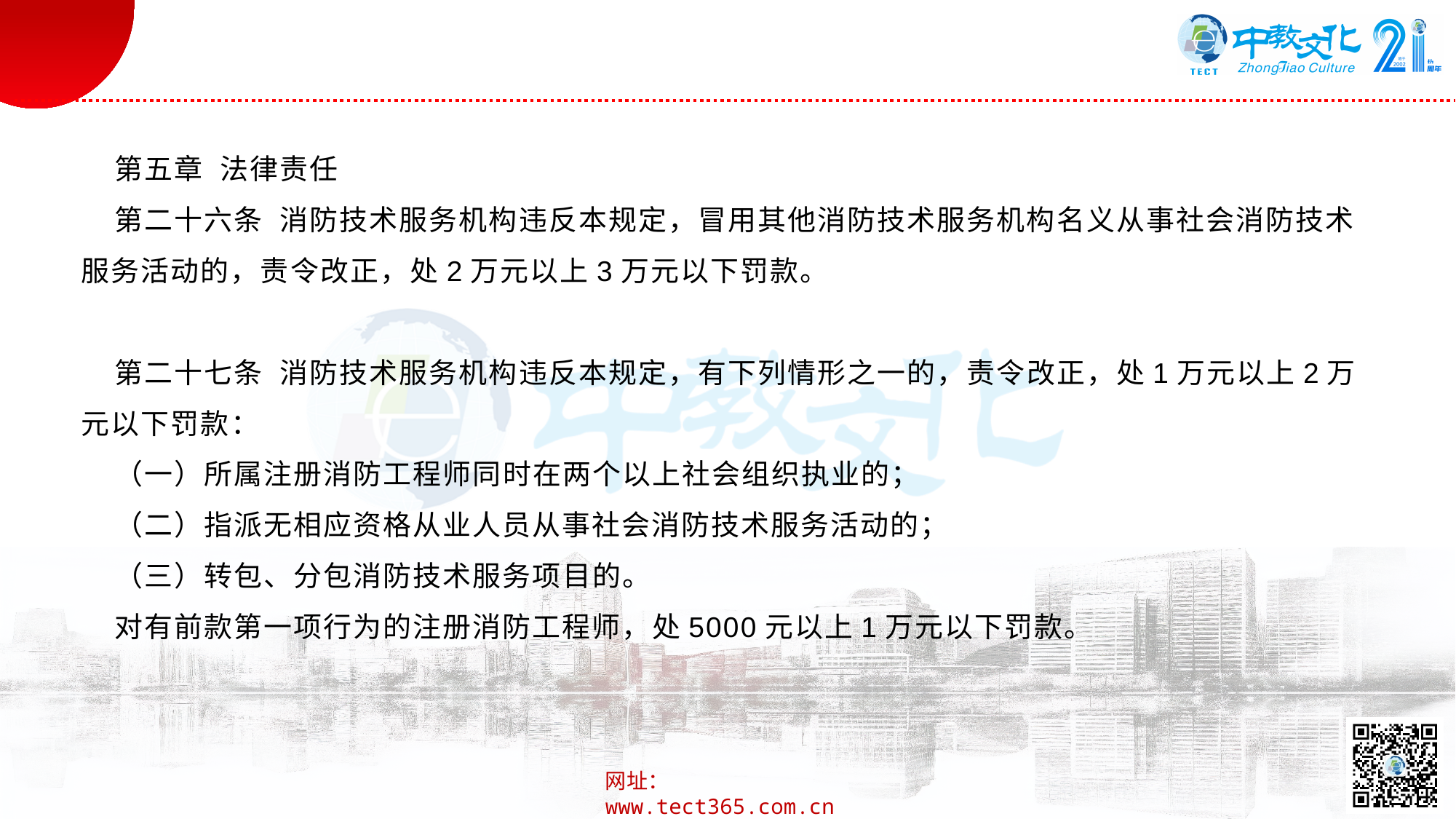

第五章  法律责任
第二十六条  消防技术服务机构违反本规定，冒用其他消防技术服务机构名义从事社会消防技术服务活动的，责令改正，处2万元以上3万元以下罚款。

第二十七条  消防技术服务机构违反本规定，有下列情形之一的，责令改正，处1万元以上2万元以下罚款：
（一）所属注册消防工程师同时在两个以上社会组织执业的；
（二）指派无相应资格从业人员从事社会消防技术服务活动的；
（三）转包、分包消防技术服务项目的。
对有前款第一项行为的注册消防工程师，处5000元以上1万元以下罚款。